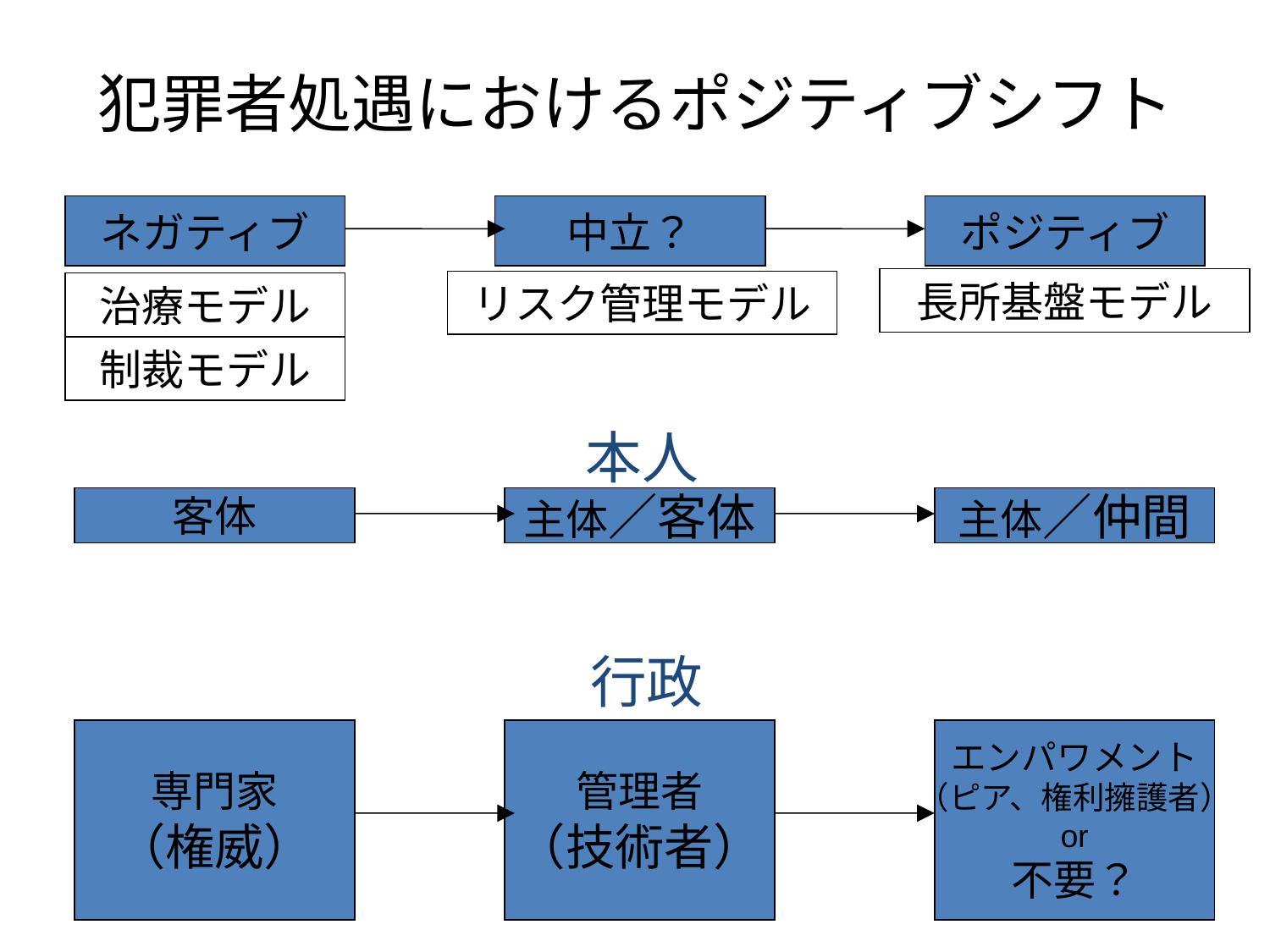

# 犯罪者処遇におけるポジティブシフト
ネガティブ
中立？
ポジティブ

長所基盤モデル
リスク管理モデル
治療モデル
制裁モデル
本人
客体
主体／客体
主体／仲間

行政
専門家
（権威）
管理者
（技術者）
エンパワメント
（ピア、権利擁護者）
or
不要？

37